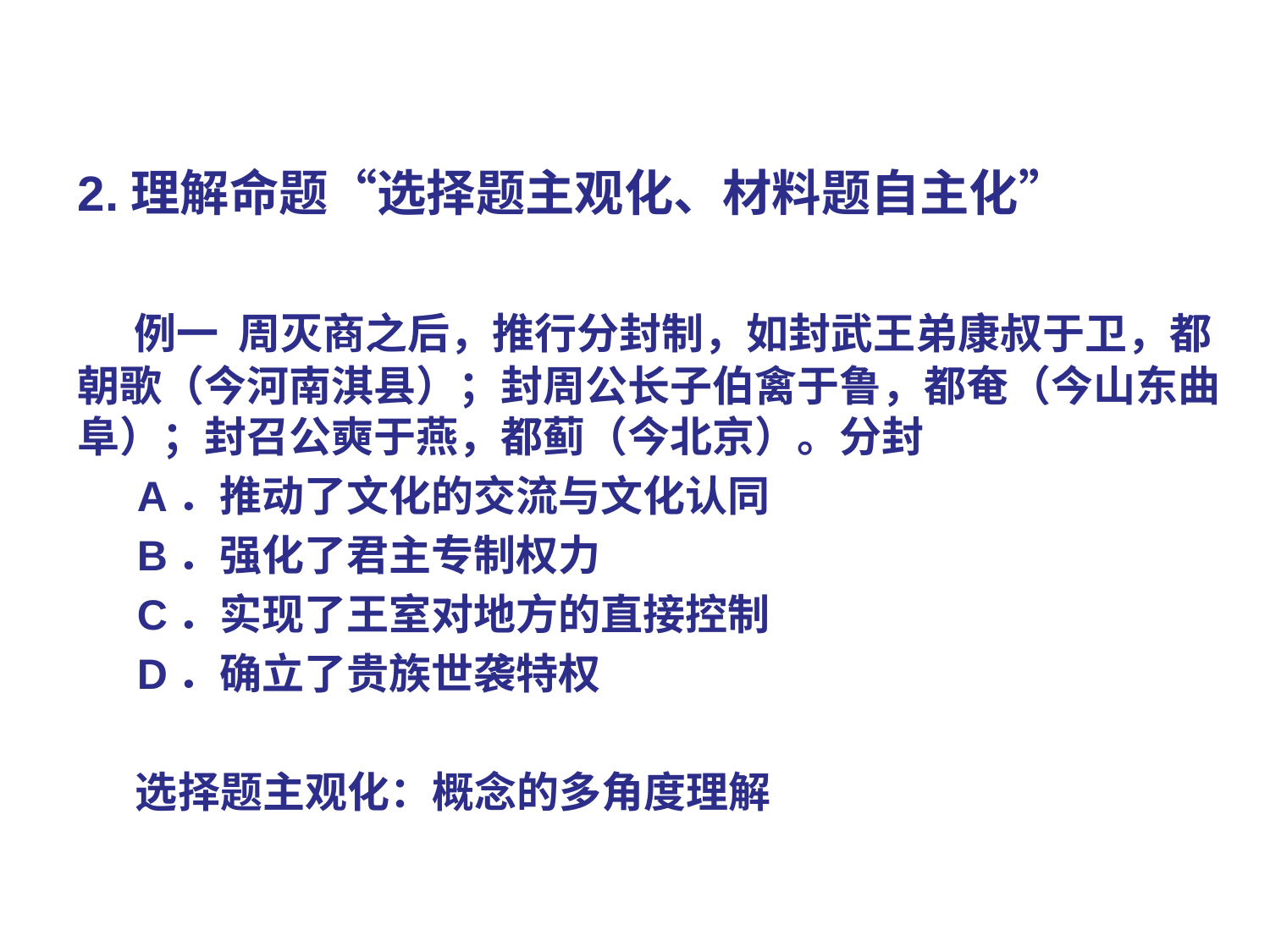

2.理解命题“选择题主观化、材料题自主化”

    例一  周灭商之后，推行分封制，如封武王弟康叔于卫，都朝歌（今河南淇县）；封周公长子伯禽于鲁，都奄（今山东曲阜）；封召公奭于燕，都蓟（今北京）。分封
     A．推动了文化的交流与文化认同
     B．强化了君主专制权力
     C．实现了王室对地方的直接控制
     D．确立了贵族世袭特权

     选择题主观化：概念的多角度理解